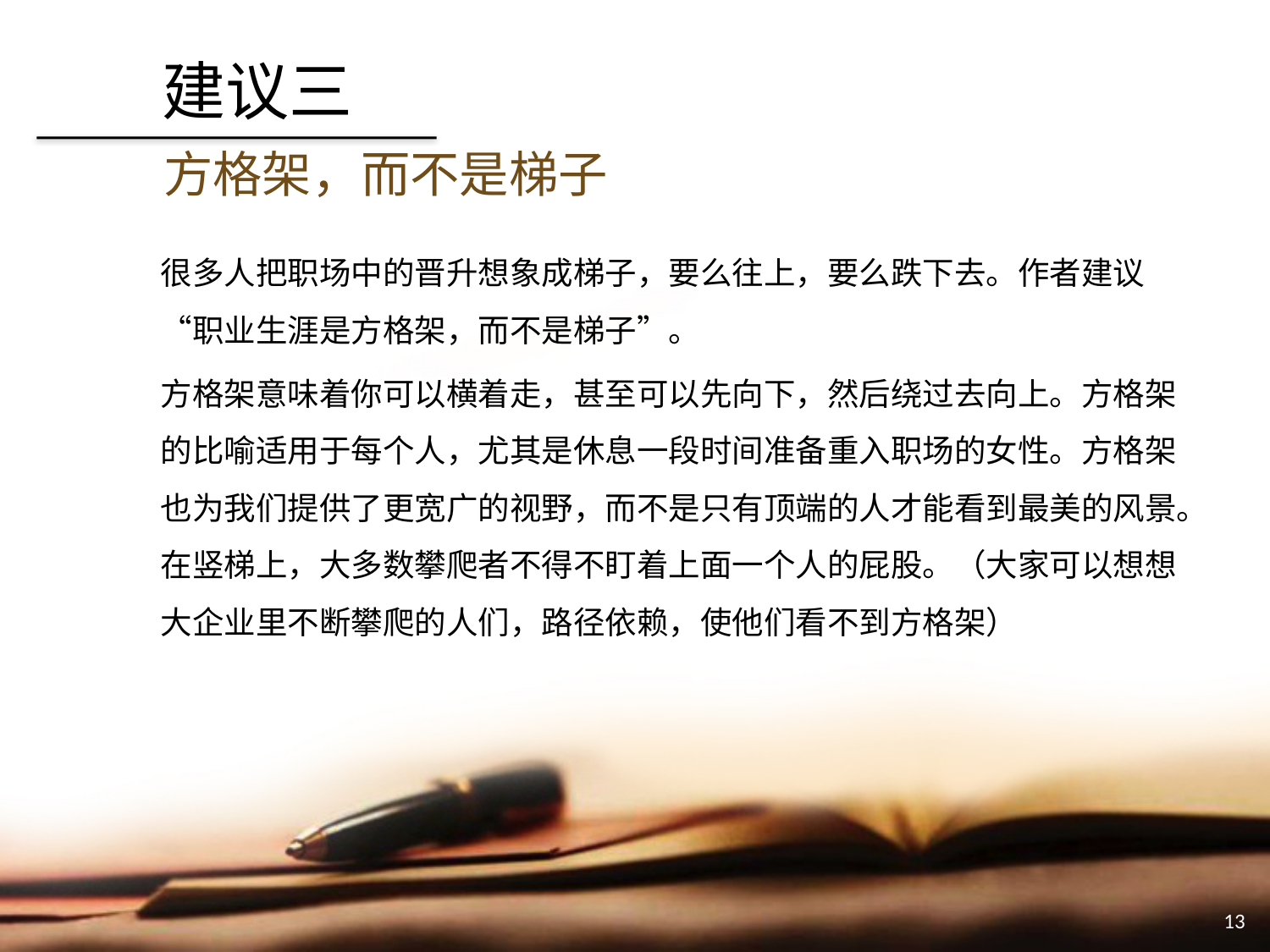

建议三

方格架，而不是梯子
很多人把职场中的晋升想象成梯子，要么往上，要么跌下去。作者建议“职业生涯是方格架，而不是梯子”。
方格架意味着你可以横着走，甚至可以先向下，然后绕过去向上。方格架的比喻适用于每个人，尤其是休息一段时间准备重入职场的女性。方格架也为我们提供了更宽广的视野，而不是只有顶端的人才能看到最美的风景。在竖梯上，大多数攀爬者不得不盯着上面一个人的屁股。（大家可以想想大企业里不断攀爬的人们，路径依赖，使他们看不到方格架）